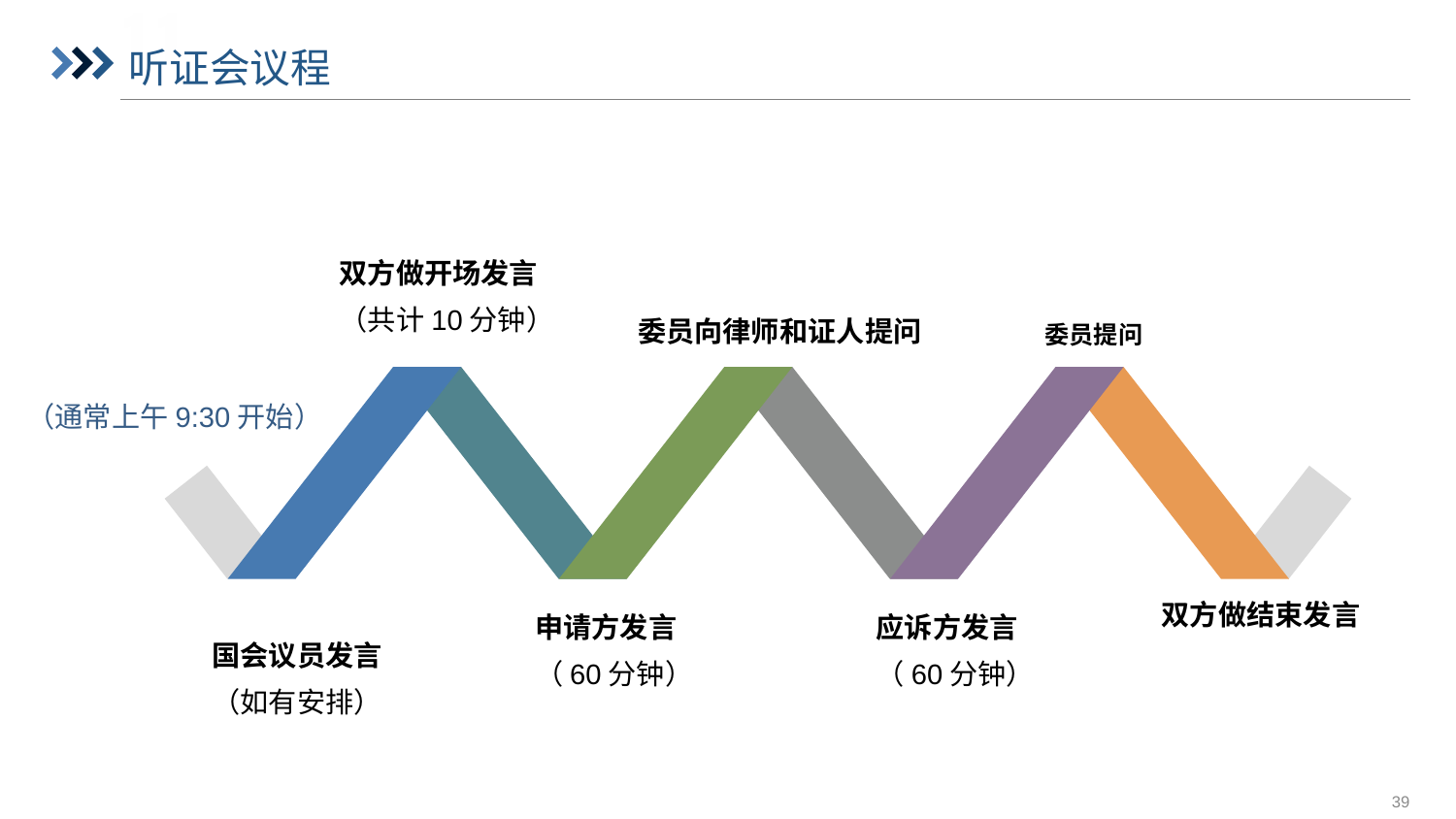

# 听证会议程
双方做开场发言
（共计10分钟）
委员向律师和证人提问
委员提问

应诉方发言
（60分钟）
双方做结束发言
国会议员发言
（如有安排）
申请方发言
（60分钟）
（通常上午9:30开始）
39